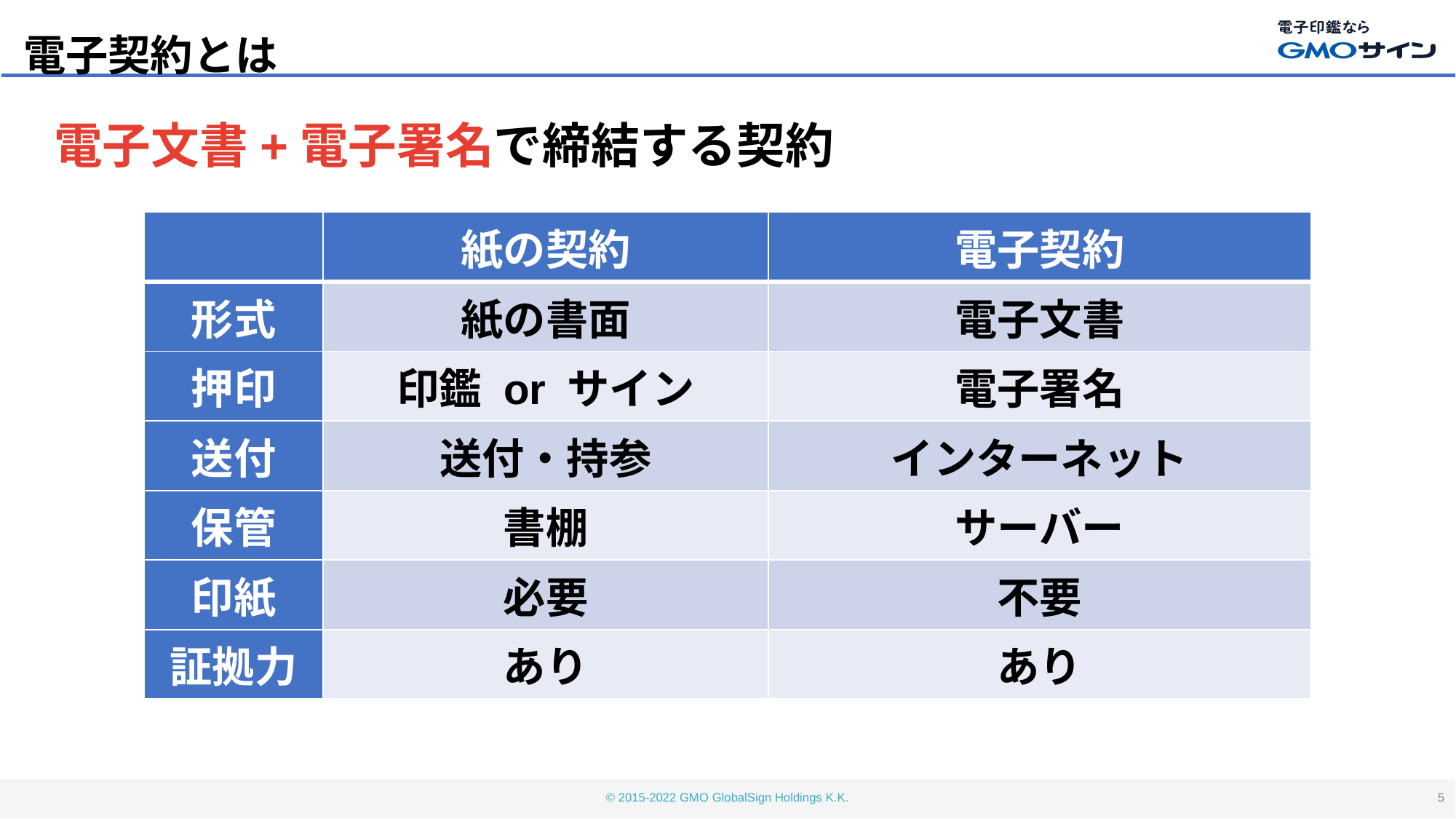

電子契約とは
電子文書+電子署名で締結する契約
|  | 紙の契約 | 電子契約 |
| --- | --- | --- |
| 形式 | 紙の書面 | 電子文書 |
| 押印 | 印鑑 or サイン | 電子署名 |
| 送付 | 送付・持参 | インターネット |
| 保管 | 書棚 | サーバー |
| 印紙 | 必要 | 不要 |
| 証拠力 | あり | あり |
© 2015-2022 GMO GlobalSign Holdings K.K.
5